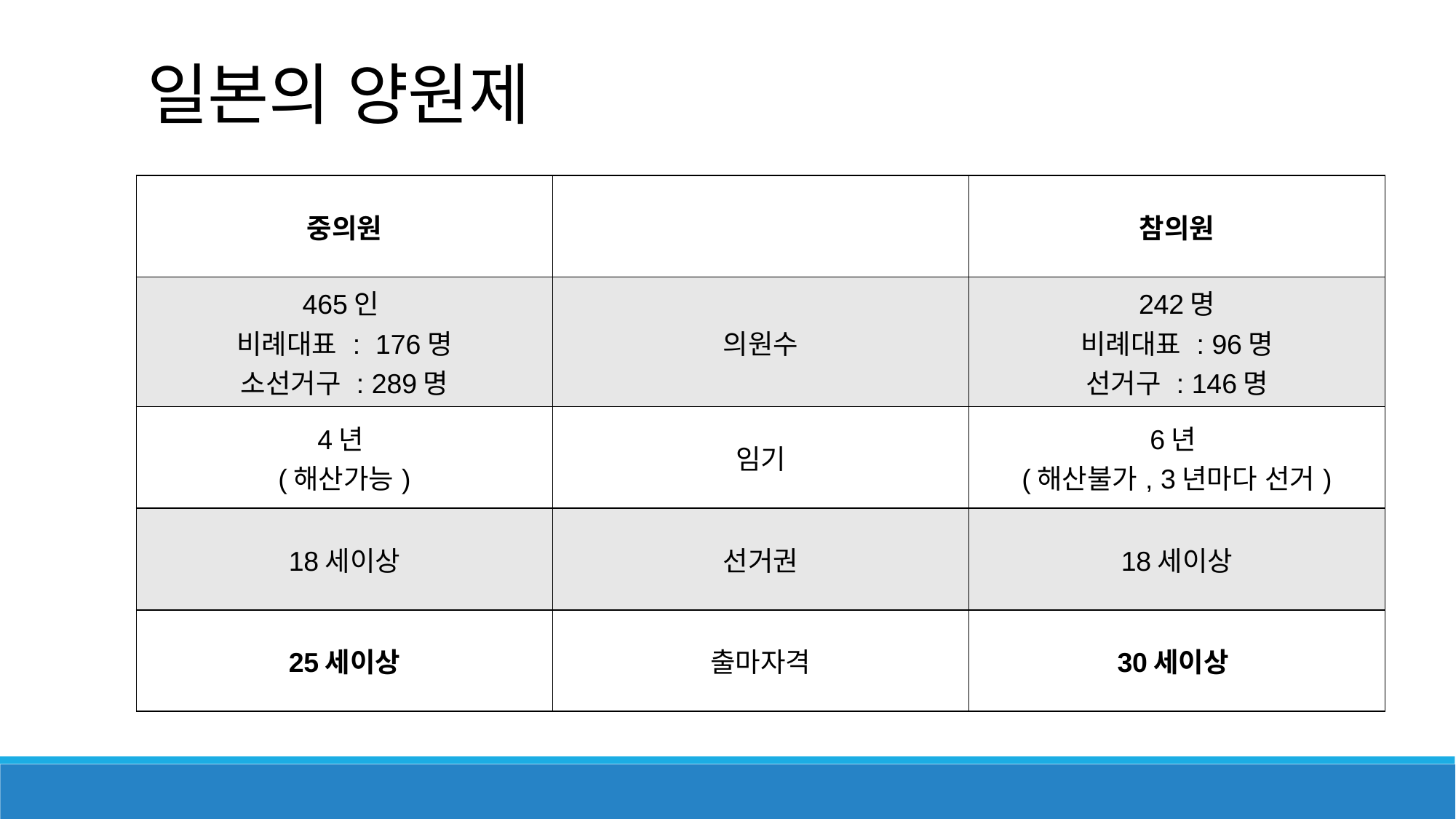

# 일본의 양원제
| 중의원 |  | 참의원 |
| --- | --- | --- |
| 465인 비례대표 : 176명 소선거구 : 289명 | 의원수 | 242명 비례대표 : 96명 선거구 : 146명 |
| 4년 (해산가능) | 임기 | 6년 (해산불가, 3년마다 선거) |
| 18세이상 | 선거권 | 18세이상 |
| 25세이상 | 출마자격 | 30세이상 |